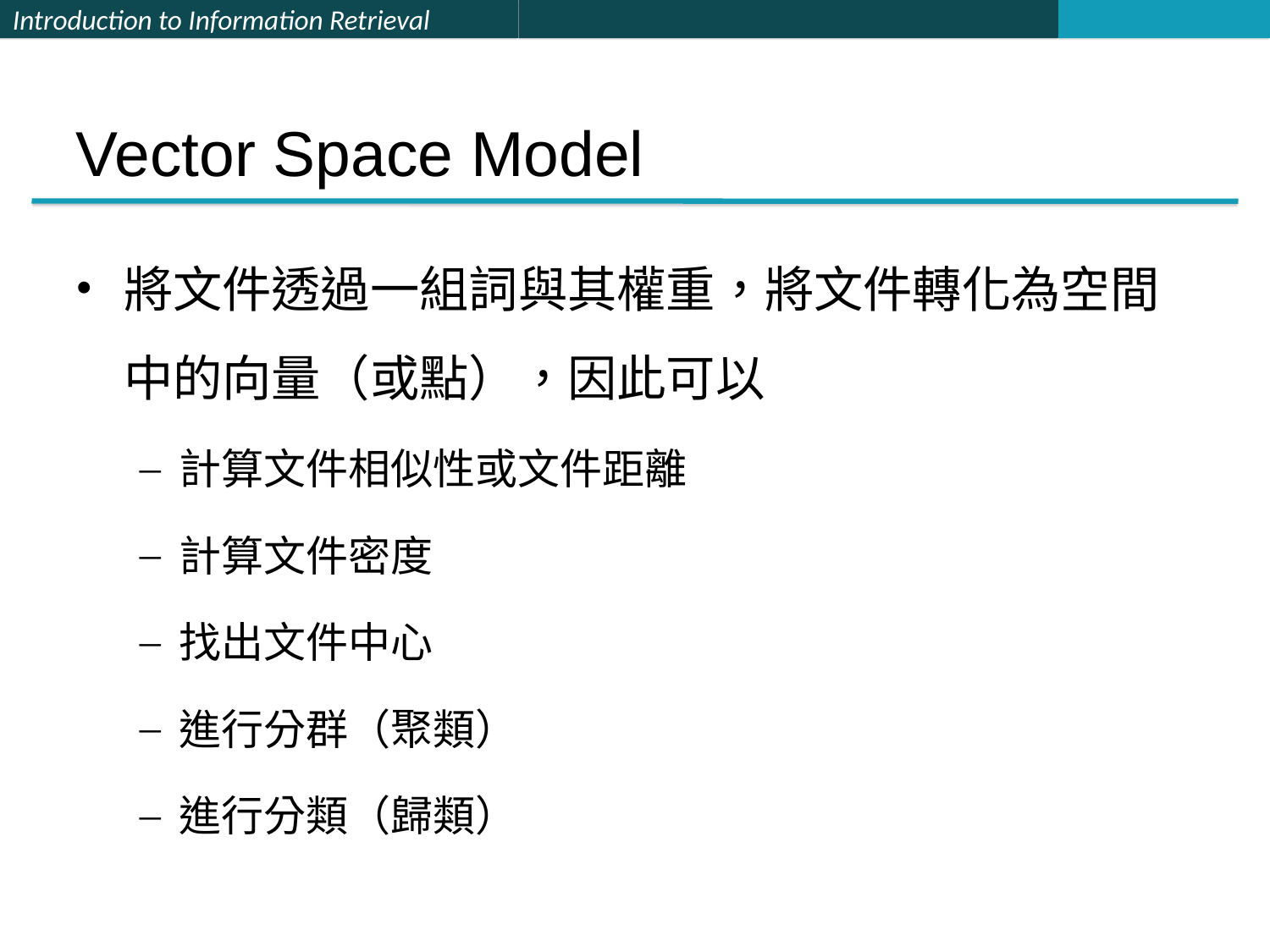

# Vector Space Model
將文件透過一組詞與其權重，將文件轉化為空間中的向量（或點），因此可以
計算文件相似性或文件距離
計算文件密度
找出文件中心
進行分群（聚類）
進行分類（歸類）